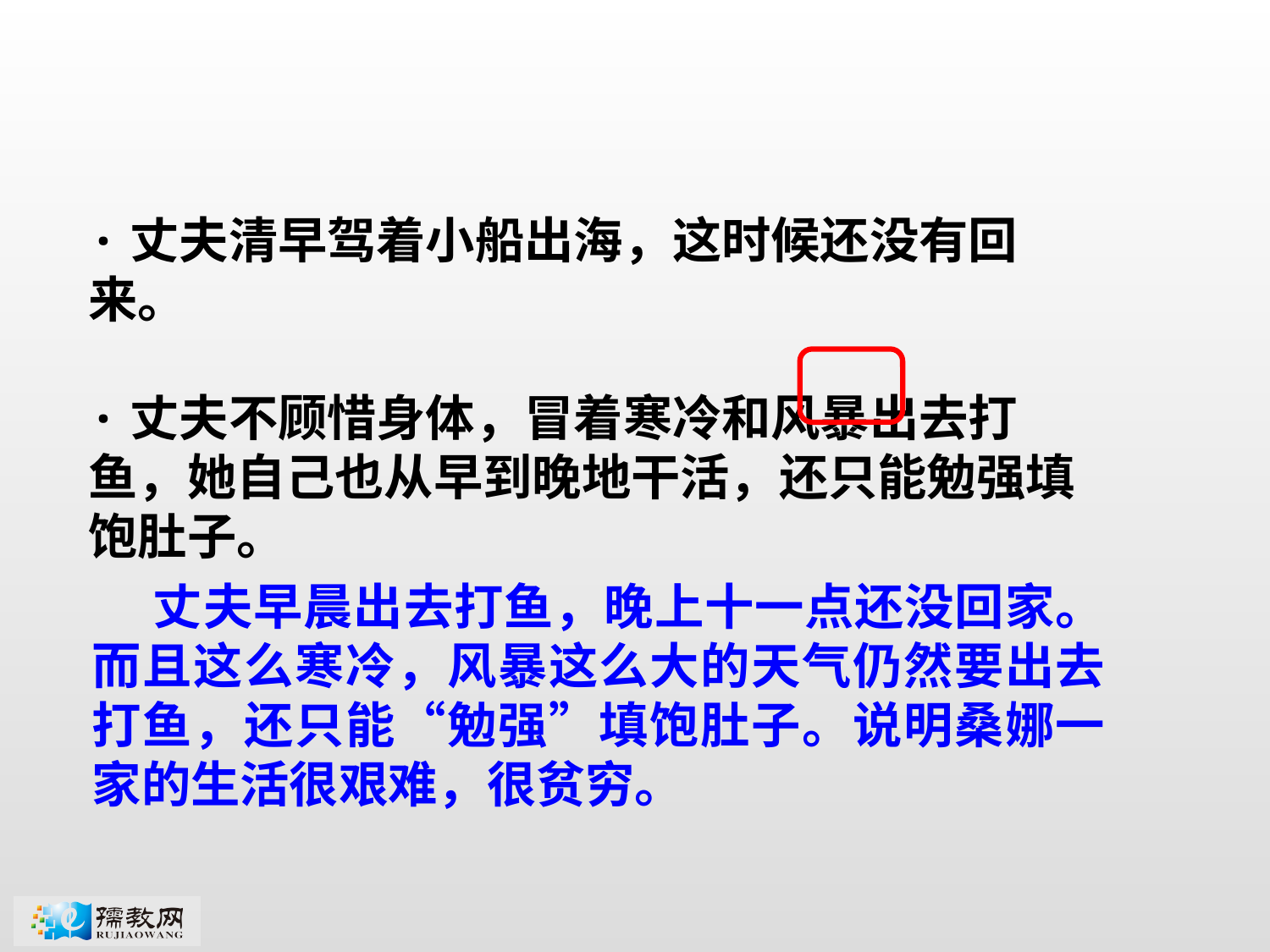

·丈夫清早驾着小船出海，这时候还没有回来。

·丈夫不顾惜身体，冒着寒冷和风暴出去打鱼，她自己也从早到晚地干活，还只能勉强填饱肚子。

    丈夫早晨出去打鱼，晚上十一点还没回家。而且这么寒冷，风暴这么大的天气仍然要出去打鱼，还只能“勉强”填饱肚子。说明桑娜一家的生活很艰难，很贫穷。